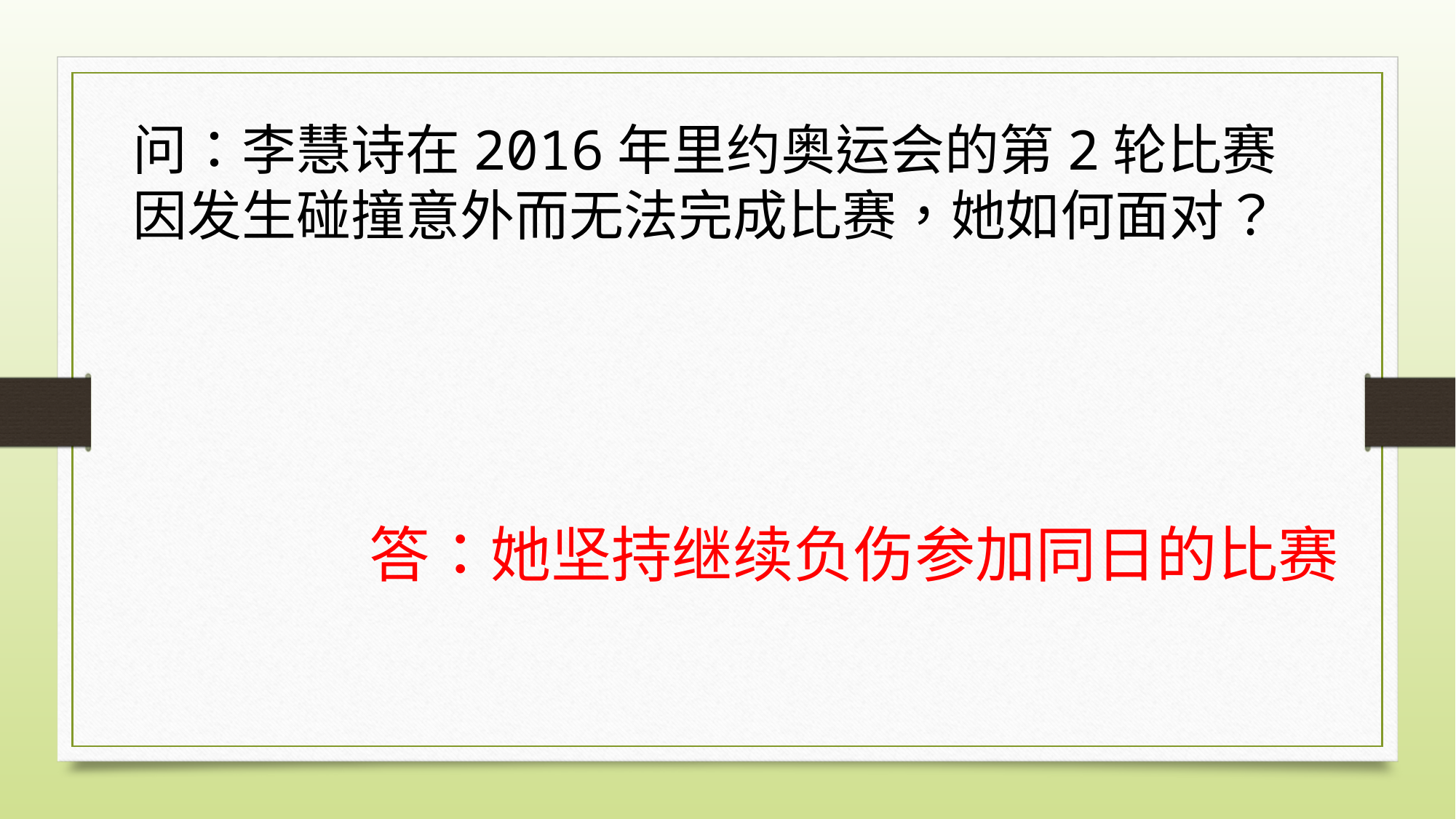

问：李慧诗在2016年里约奥运会的第2轮比赛因发生碰撞意外而无法完成比赛，她如何面对？
答：她坚持继续负伤参加同日的比赛